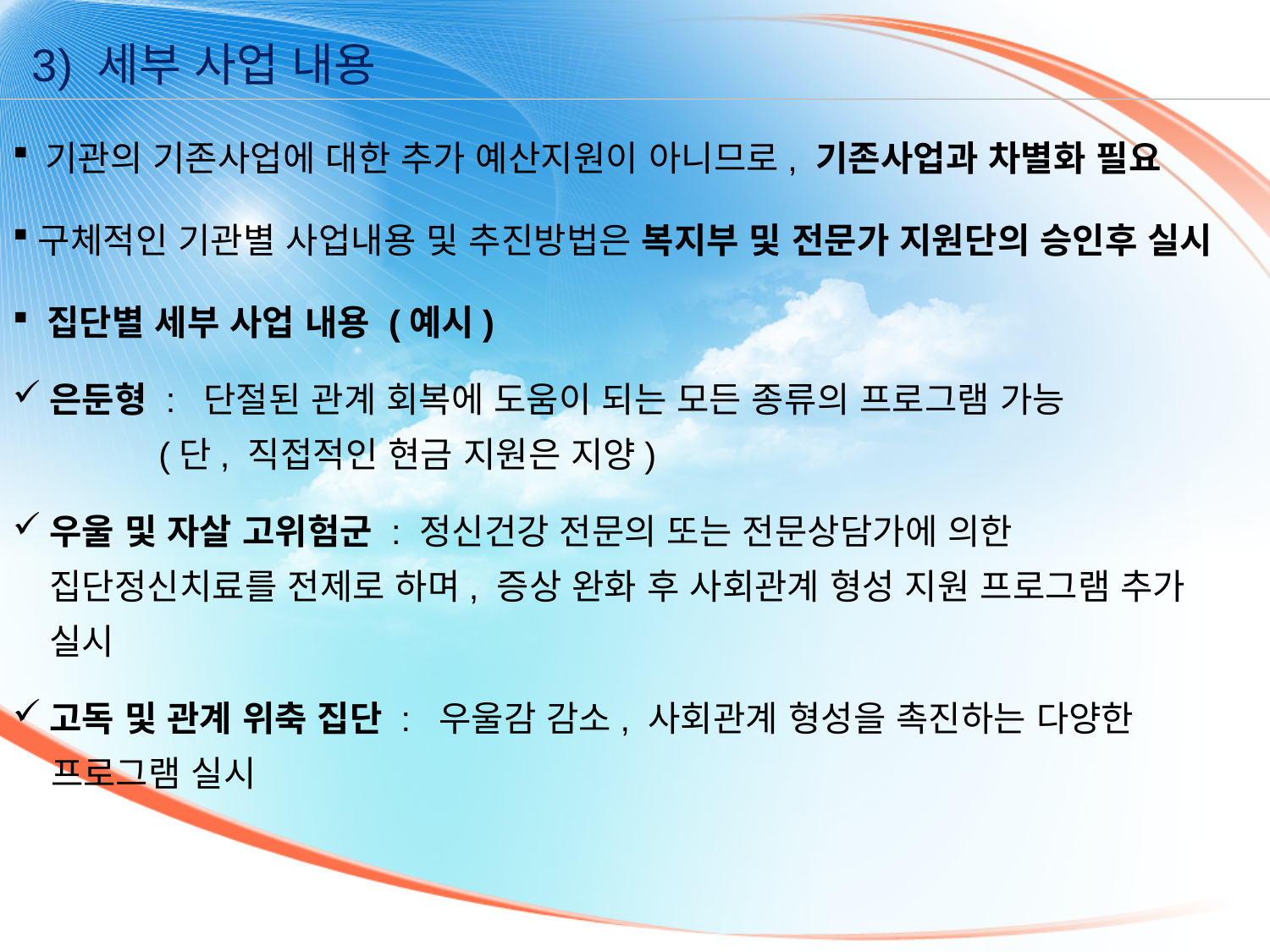

3) 세부 사업 내용

 기관의 기존사업에 대한 추가 예산지원이 아니므로, 기존사업과 차별화 필요

구체적인 기관별 사업내용 및 추진방법은 복지부 및 전문가 지원단의 승인후 실시

 집단별 세부 사업 내용 (예시)

은둔형 :  단절된 관계 회복에 도움이 되는 모든 종류의 프로그램 가능
               (단, 직접적인 현금 지원은 지양)

우울 및 자살 고위험군 : 정신건강 전문의 또는 전문상담가에 의한 집단정신치료를 전제로 하며, 증상 완화 후 사회관계 형성 지원 프로그램 추가  실시

고독 및 관계 위축 집단 :  우울감 감소, 사회관계 형성을 촉진하는 다양한
   프로그램 실시